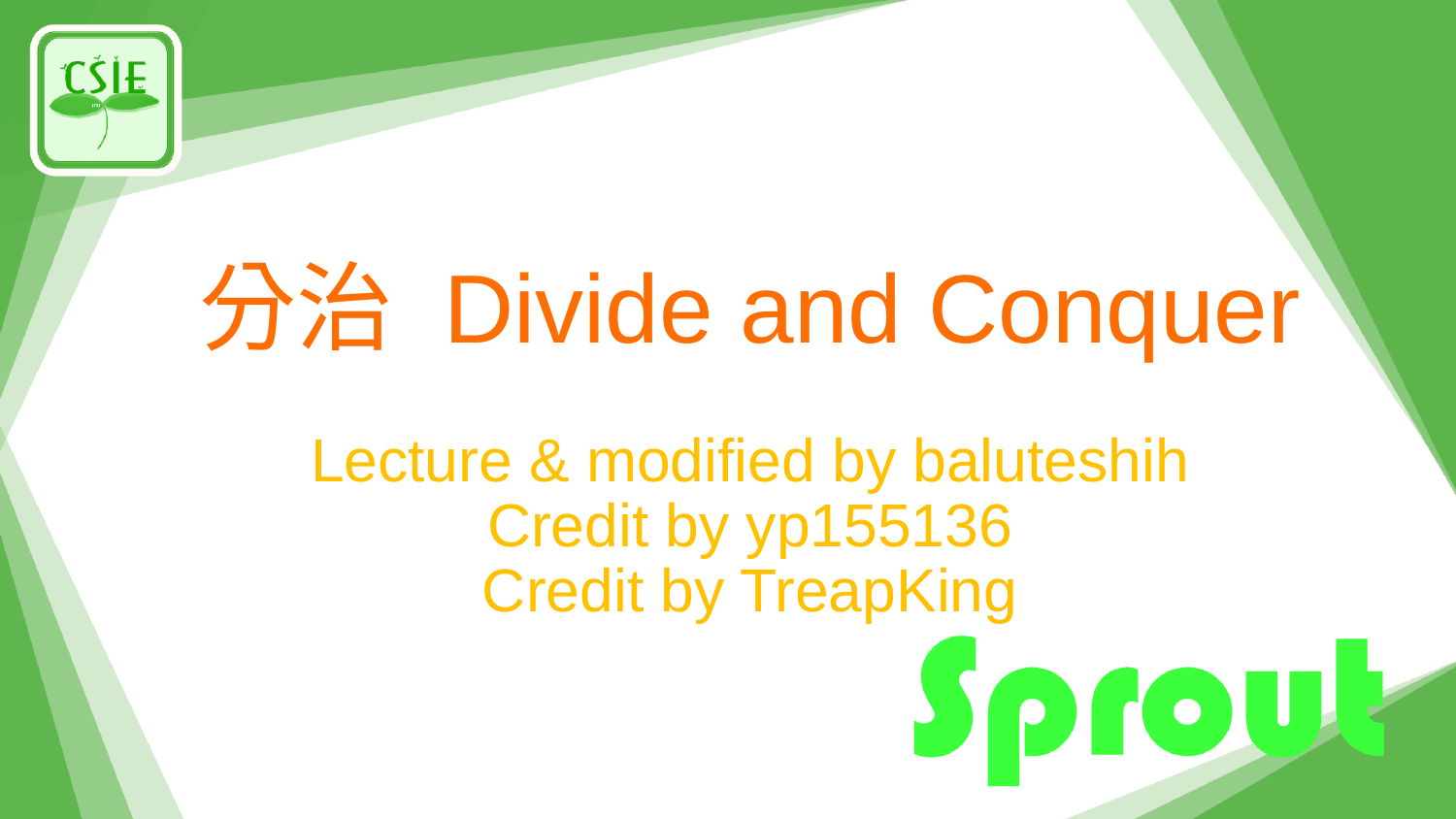

# 分治 Divide and Conquer
Lecture & modified by baluteshih
Credit by yp155136
Credit by TreapKing